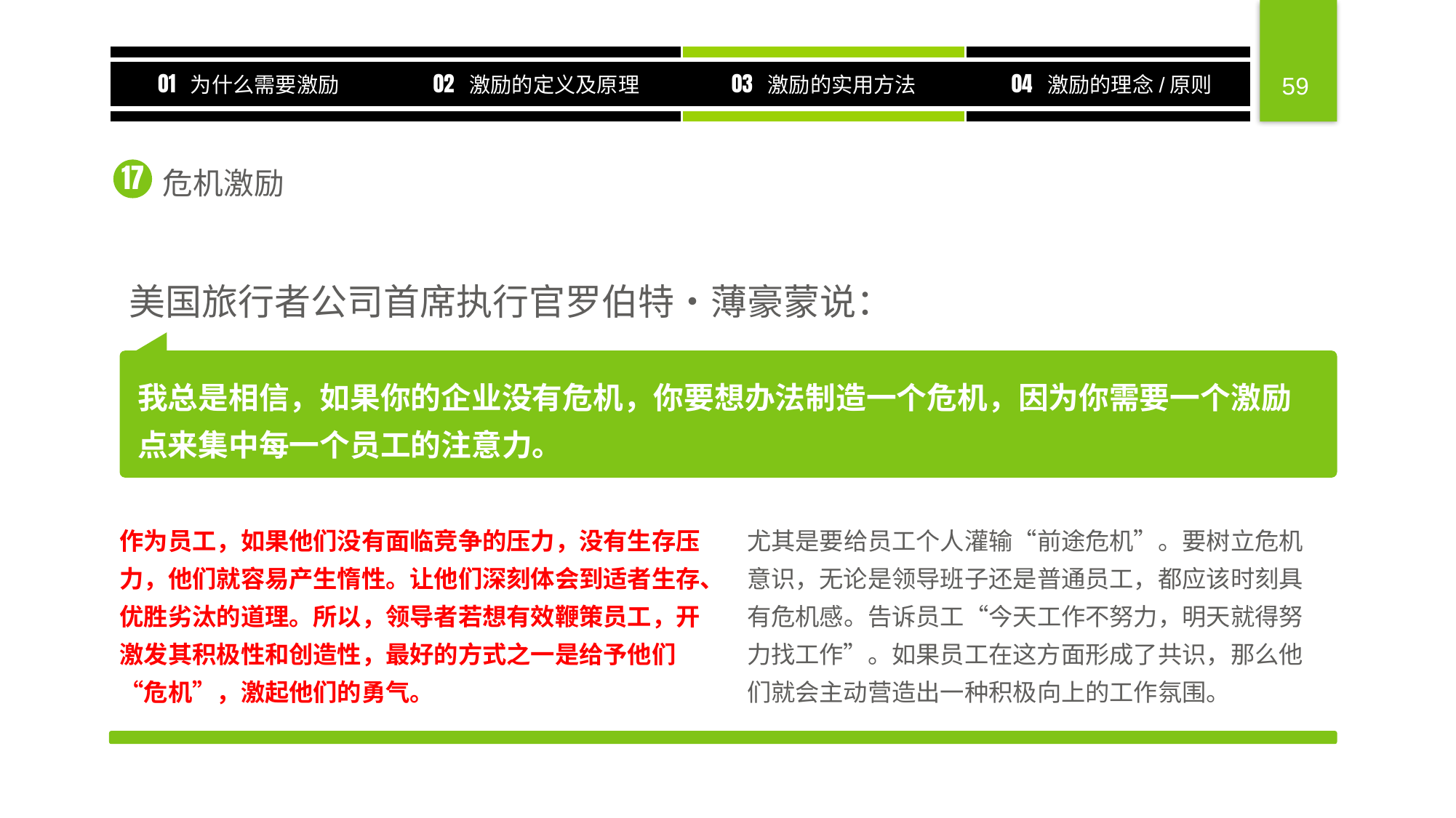

危机激励
17

美国旅行者公司首席执行官罗伯特•薄豪蒙说：

我总是相信，如果你的企业没有危机，你要想办法制造一个危机，因为你需要一个激励点来集中每一个员工的注意力。
作为员工，如果他们没有面临竞争的压力，没有生存压力，他们就容易产生惰性。让他们深刻体会到适者生存、优胜劣汰的道理。所以，领导者若想有效鞭策员工，开激发其积极性和创造性，最好的方式之一是给予他们“危机”，激起他们的勇气。
尤其是要给员工个人灌输“前途危机”。要树立危机意识，无论是领导班子还是普通员工，都应该时刻具有危机感。告诉员工“今天工作不努力，明天就得努力找工作”。如果员工在这方面形成了共识，那么他们就会主动营造出一种积极向上的工作氛围。